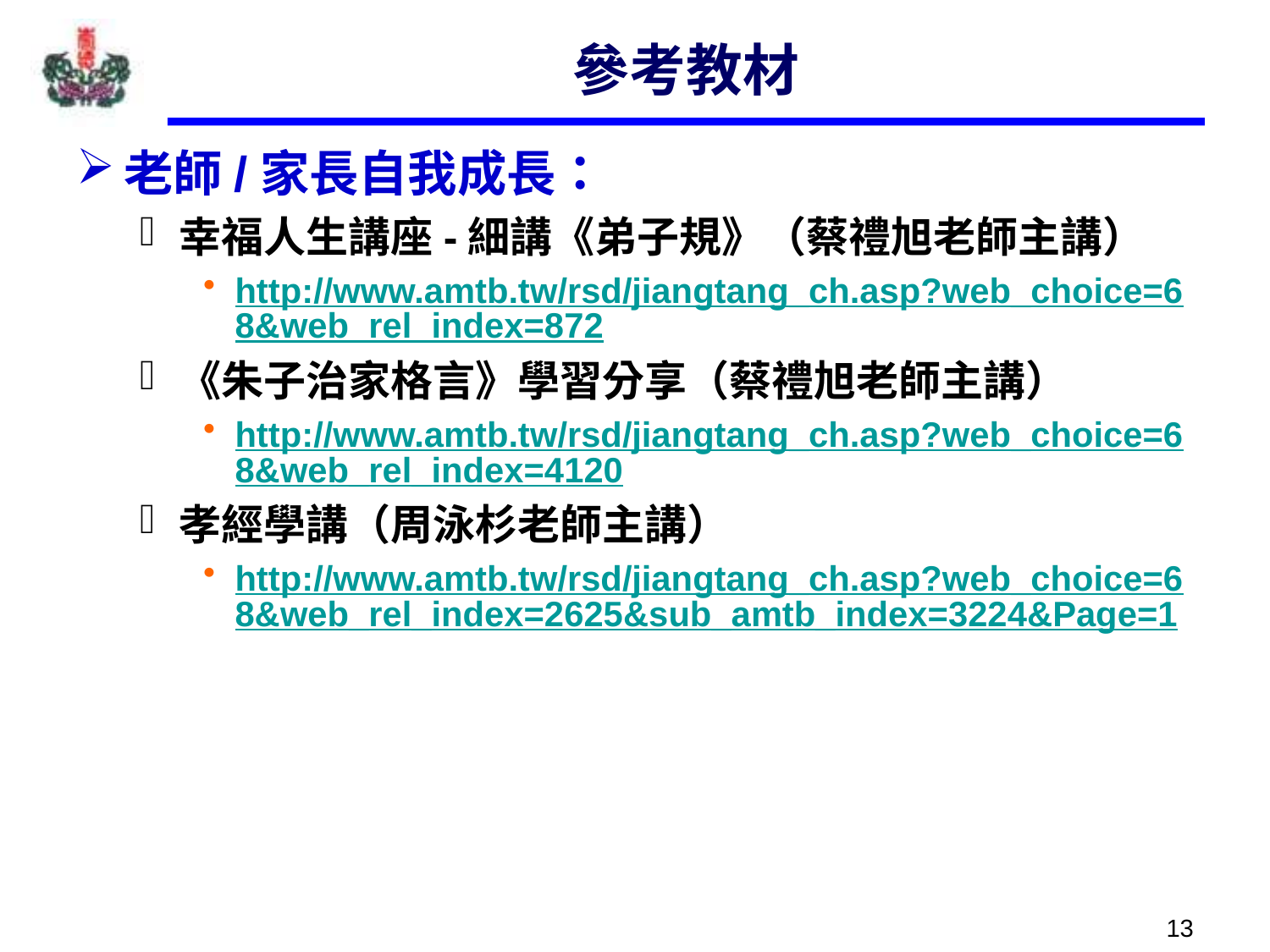

# 參考教材
老師/家長自我成長：
幸福人生講座-細講《弟子規》（蔡禮旭老師主講）
http://www.amtb.tw/rsd/jiangtang_ch.asp?web_choice=68&web_rel_index=872
《朱子治家格言》學習分享（蔡禮旭老師主講）
http://www.amtb.tw/rsd/jiangtang_ch.asp?web_choice=68&web_rel_index=4120
孝經學講（周泳杉老師主講）
http://www.amtb.tw/rsd/jiangtang_ch.asp?web_choice=68&web_rel_index=2625&sub_amtb_index=3224&Page=1
13